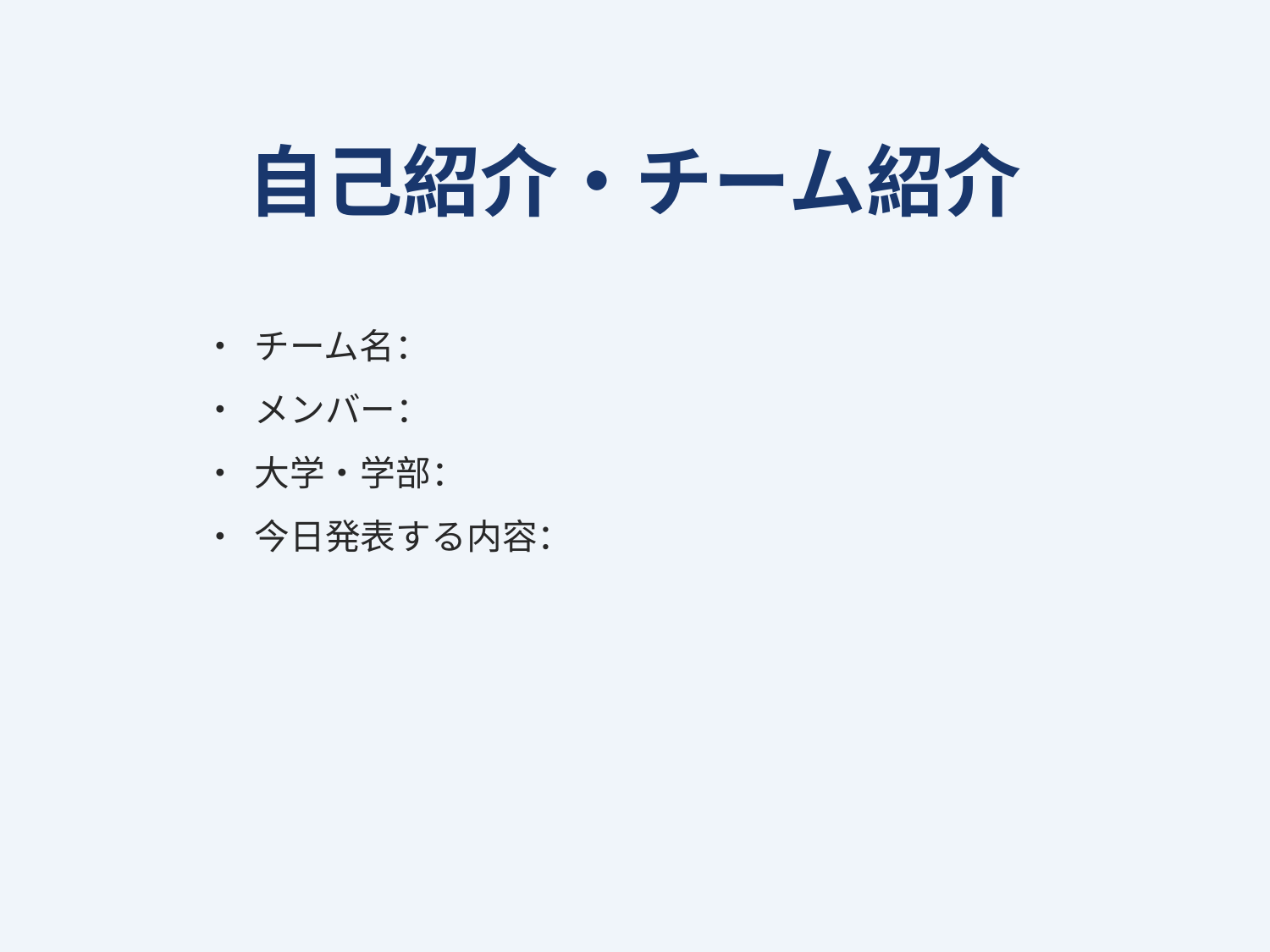

自己紹介・チーム紹介
• チーム名：
• メンバー：
• 大学・学部：
• 今日発表する内容：